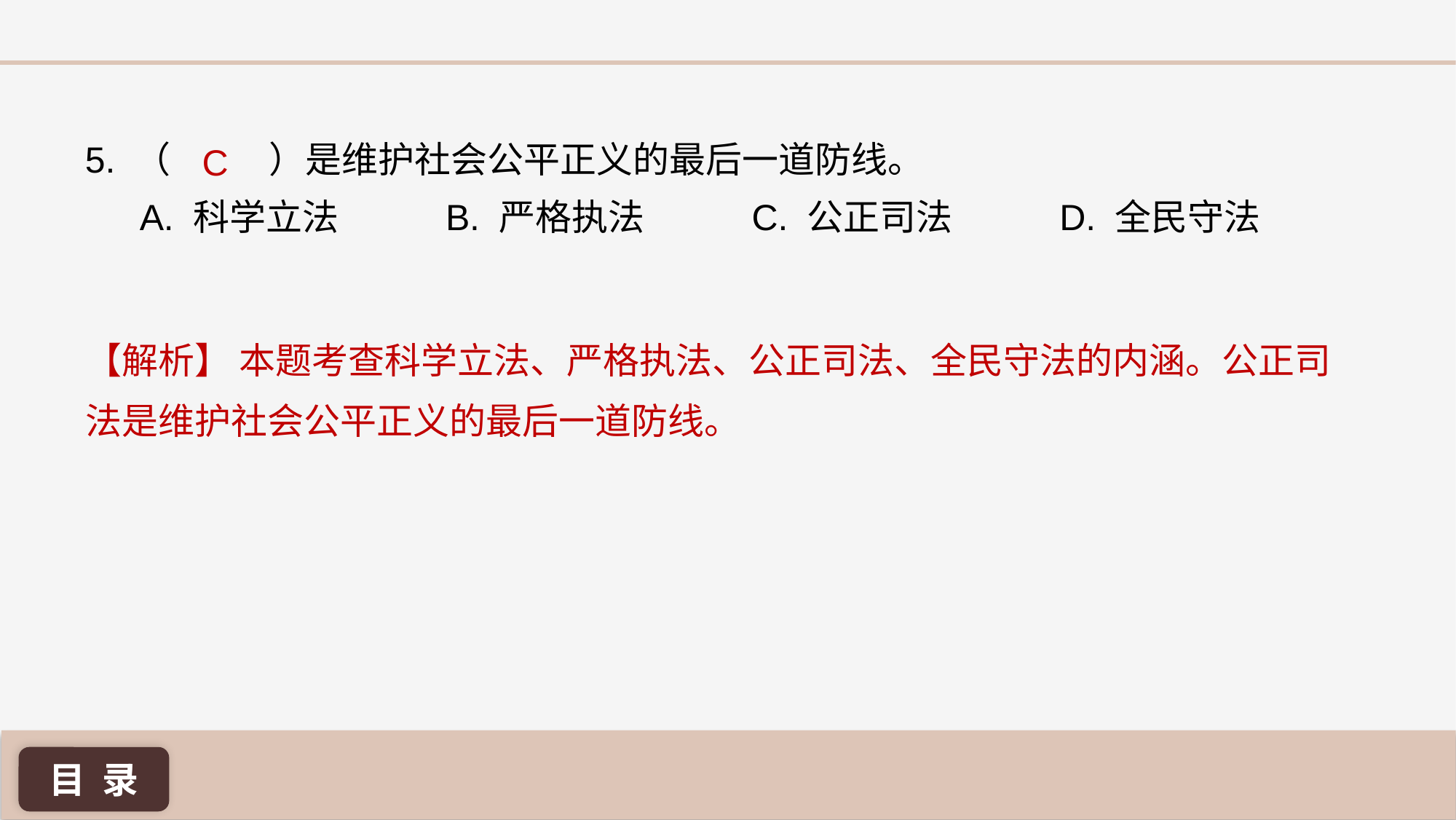

C
5. （            ）是维护社会公平正义的最后一道防线。
A. 科学立法            B. 严格执法            C. 公正司法            D. 全民守法
【解析】 本题考查科学立法、严格执法、公正司法、全民守法的内涵。公正司法是维护社会公平正义的最后一道防线。